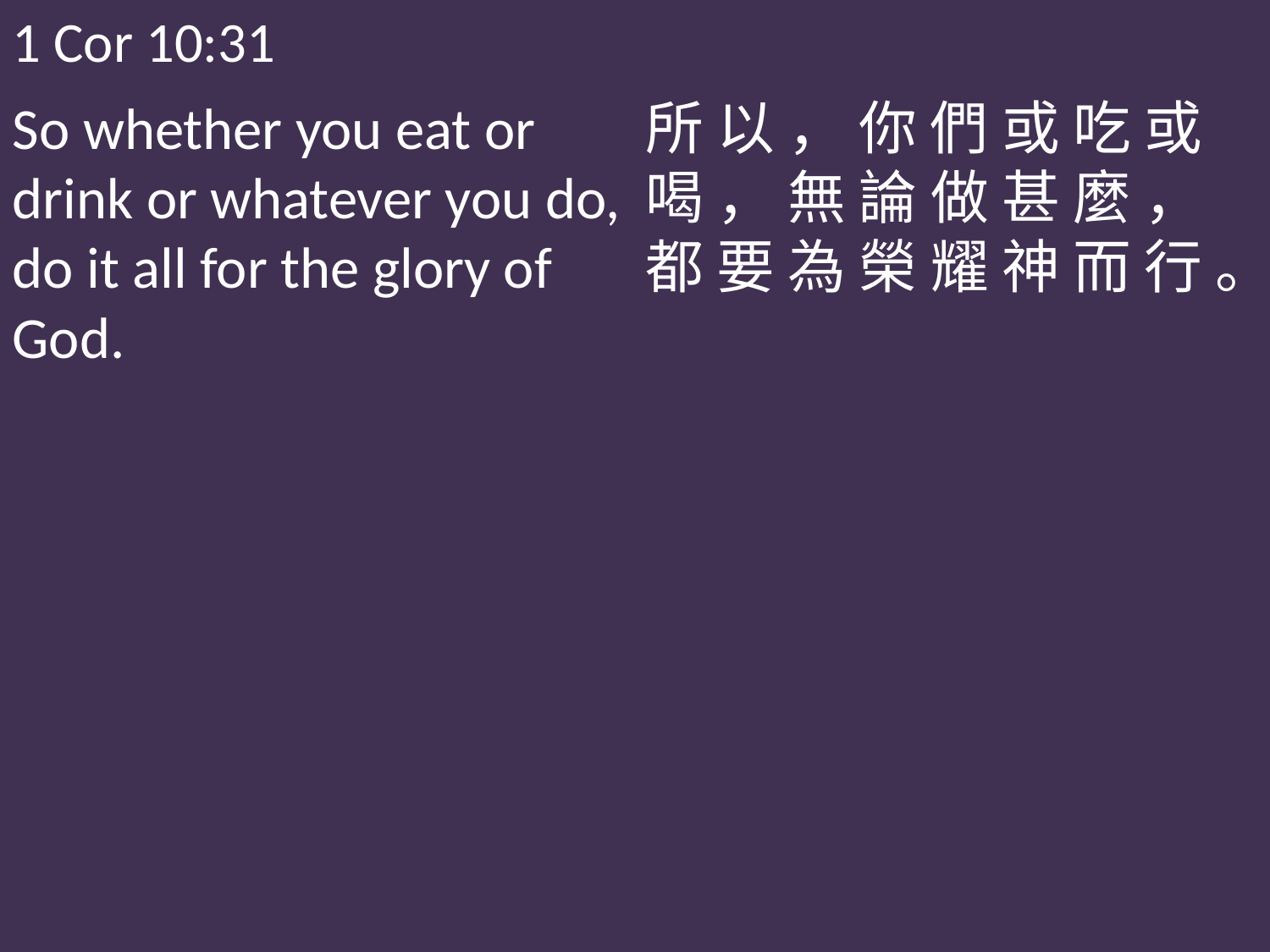

1 Cor 10:31
So whether you eat or drink or whatever you do, do it all for the glory of God.
所 以 ， 你 們 或 吃 或 喝 ， 無 論 做 甚 麼 ， 都 要 為 榮 耀 神 而 行 。